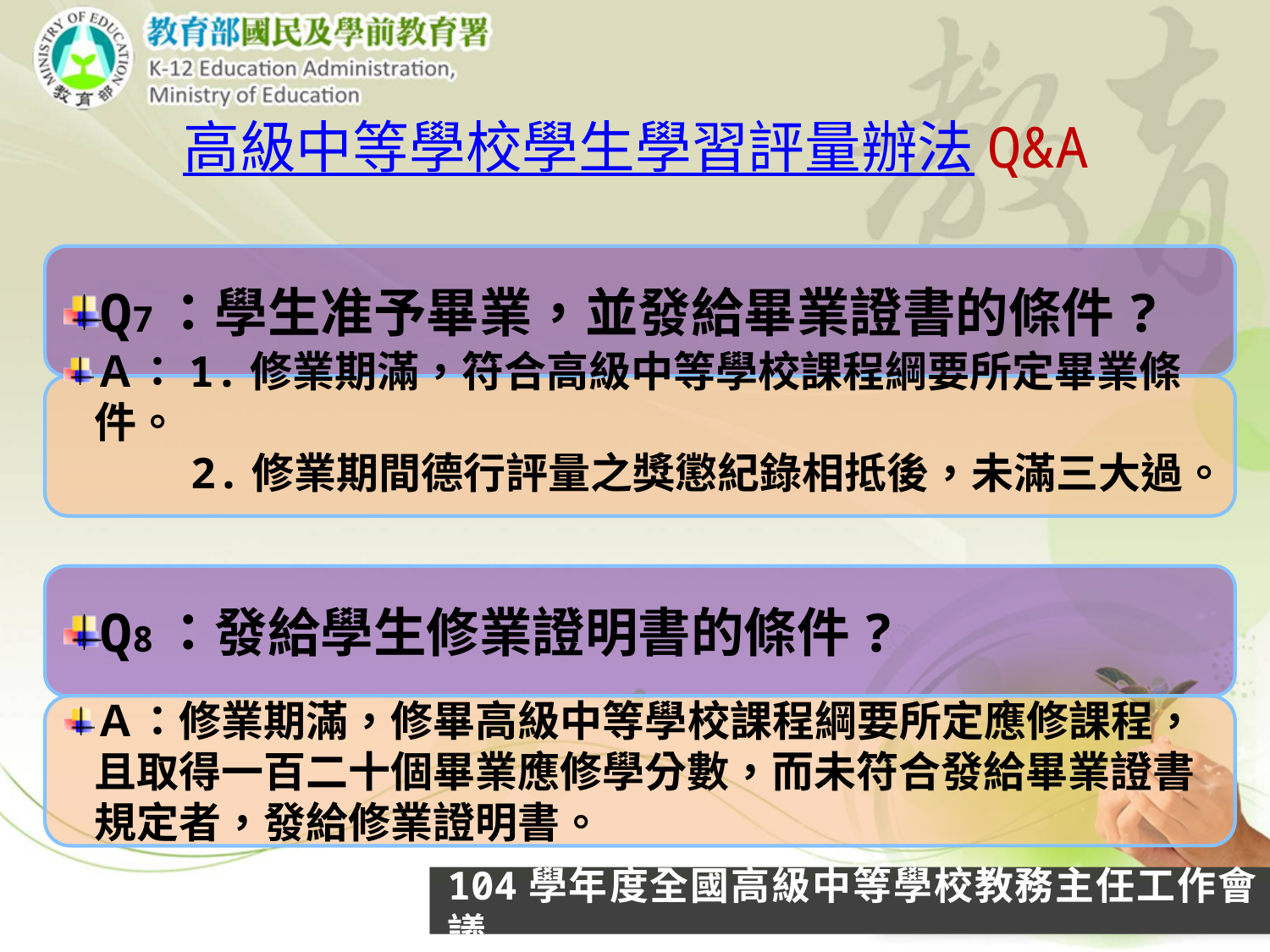

# 高級中等學校學生學習評量辦法Q&A
Q7：學生准予畢業，並發給畢業證書的條件?
Ａ：1.修業期滿，符合高級中等學校課程綱要所定畢業條件。
     2.修業期間德行評量之獎懲紀錄相抵後，未滿三大過。

Q8：發給學生修業證明書的條件?
Ａ：修業期滿，修畢高級中等學校課程綱要所定應修課程，且取得一百二十個畢業應修學分數，而未符合發給畢業證書規定者，發給修業證明書。
104學年度全國高級中等學校教務主任工作會議
37
37